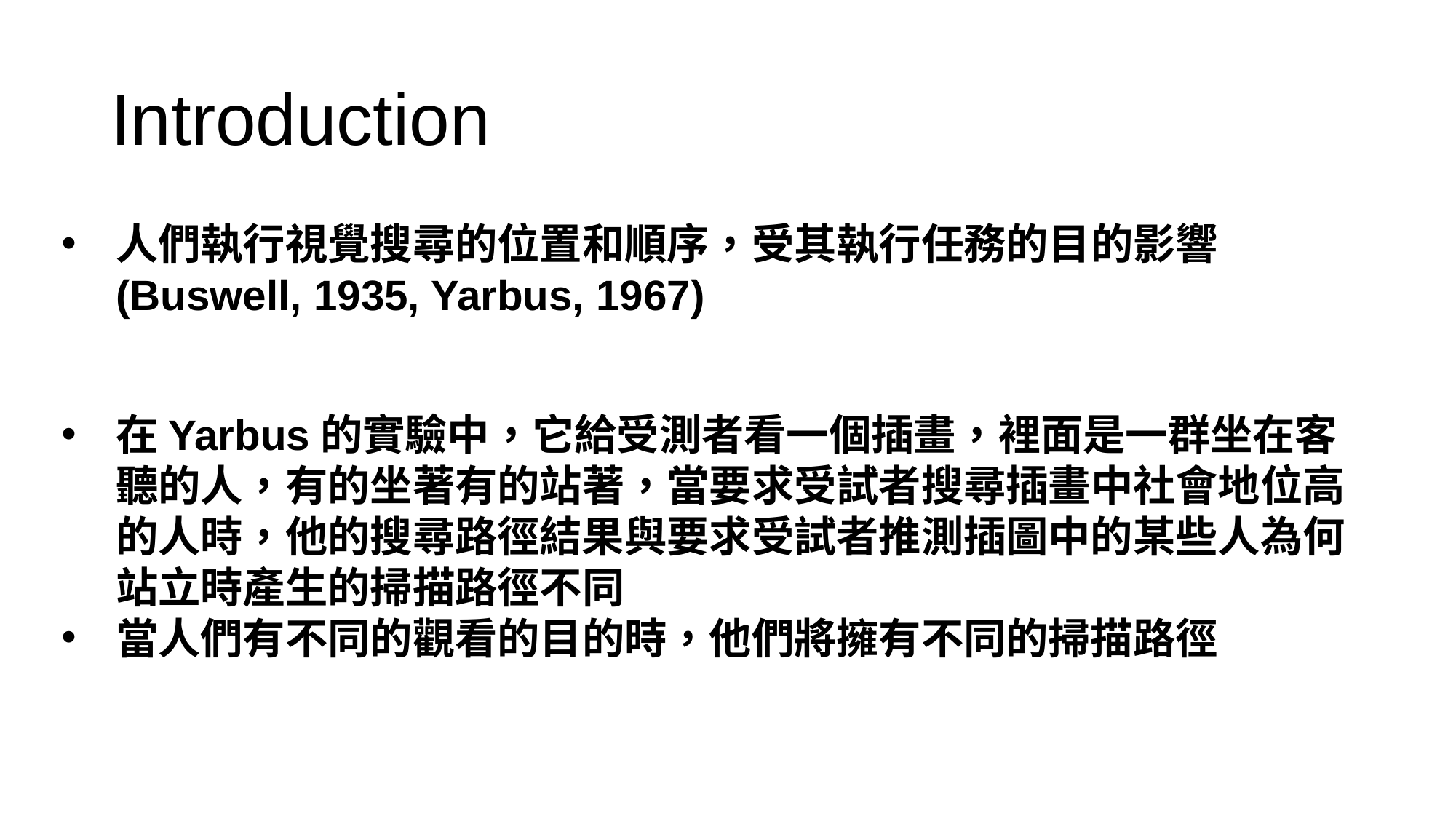

Introduction

人們執行視覺搜尋的位置和順序，受其執行任務的目的影響(Buswell, 1935, Yarbus, 1967)
在Yarbus的實驗中，它給受測者看一個插畫，裡面是一群坐在客聽的人，有的坐著有的站著，當要求受試者搜尋插畫中社會地位高的人時，他的搜尋路徑結果與要求受試者推測插圖中的某些人為何站立時產生的掃描路徑不同
當人們有不同的觀看的目的時，他們將擁有不同的掃描路徑